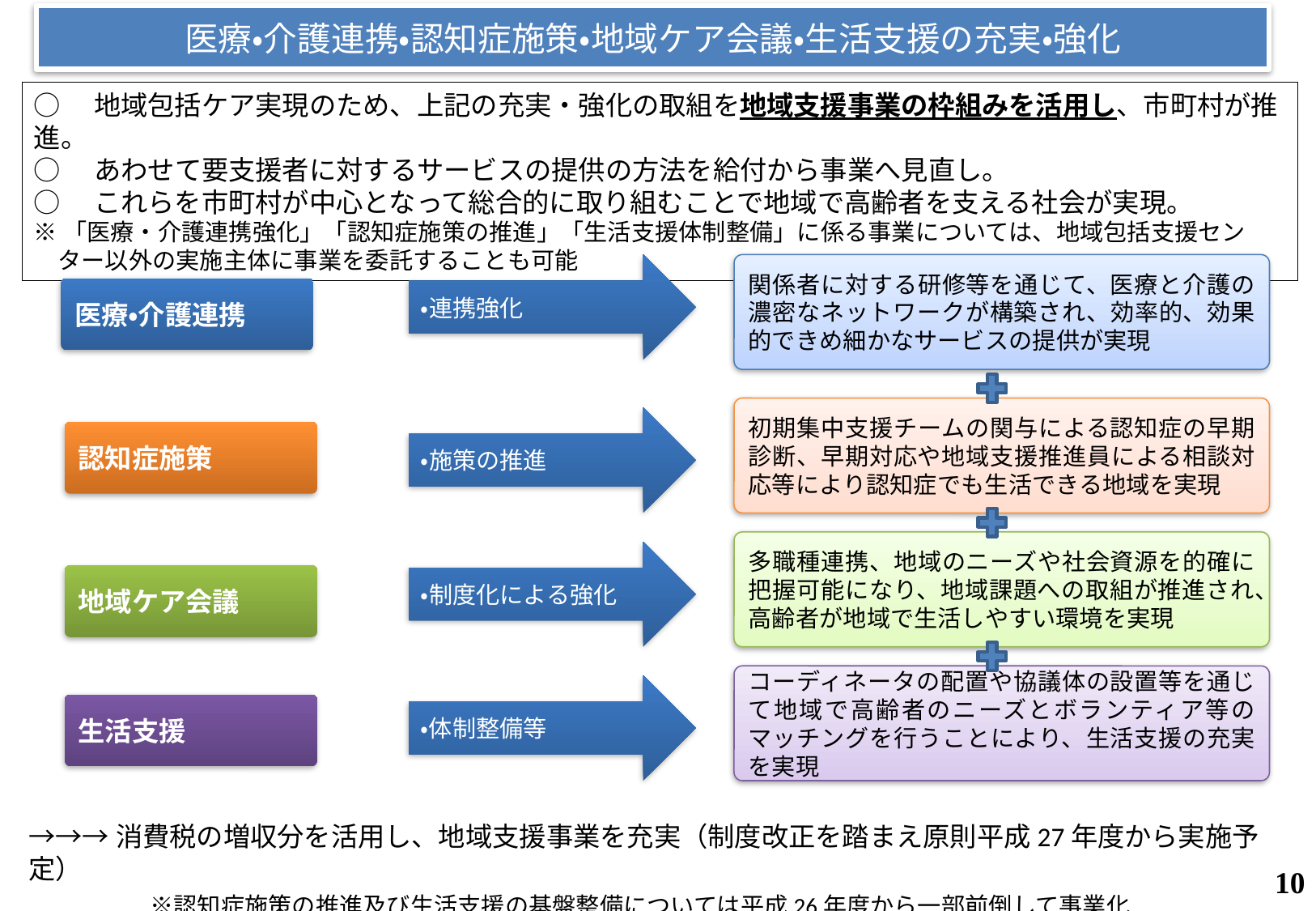

医療・介護連携・認知症施策・地域ケア会議・生活支援の充実・強化
○　地域包括ケア実現のため、上記の充実・強化の取組を地域支援事業の枠組みを活用し、市町村が推進。
○　あわせて要支援者に対するサービスの提供の方法を給付から事業へ見直し。
○　これらを市町村が中心となって総合的に取り組むことで地域で高齢者を支える社会が実現。
※「医療・介護連携強化」「認知症施策の推進」「生活支援体制整備」に係る事業については、地域包括支援センター以外の実施主体に事業を委託することも可能
・連携強化
関係者に対する研修等を通じて、医療と介護の濃密なネットワークが構築され、効率的、効果的できめ細かなサービスの提供が実現
医療・介護連携

初期集中支援チームの関与による認知症の早期診断、早期対応や地域支援推進員による相談対応等により認知症でも生活できる地域を実現
・施策の推進
認知症施策

多職種連携、地域のニーズや社会資源を的確に把握可能になり、地域課題への取組が推進され、高齢者が地域で生活しやすい環境を実現
・制度化による強化
地域ケア会議

コーディネータの配置や協議体の設置等を通じて地域で高齢者のニーズとボランティア等のマッチングを行うことにより、生活支援の充実を実現
・体制整備等
生活支援
→→→消費税の増収分を活用し、地域支援事業を充実（制度改正を踏まえ原則平成27年度から実施予定）
　　　　※認知症施策の推進及び生活支援の基盤整備については平成26年度から一部前倒して事業化
10